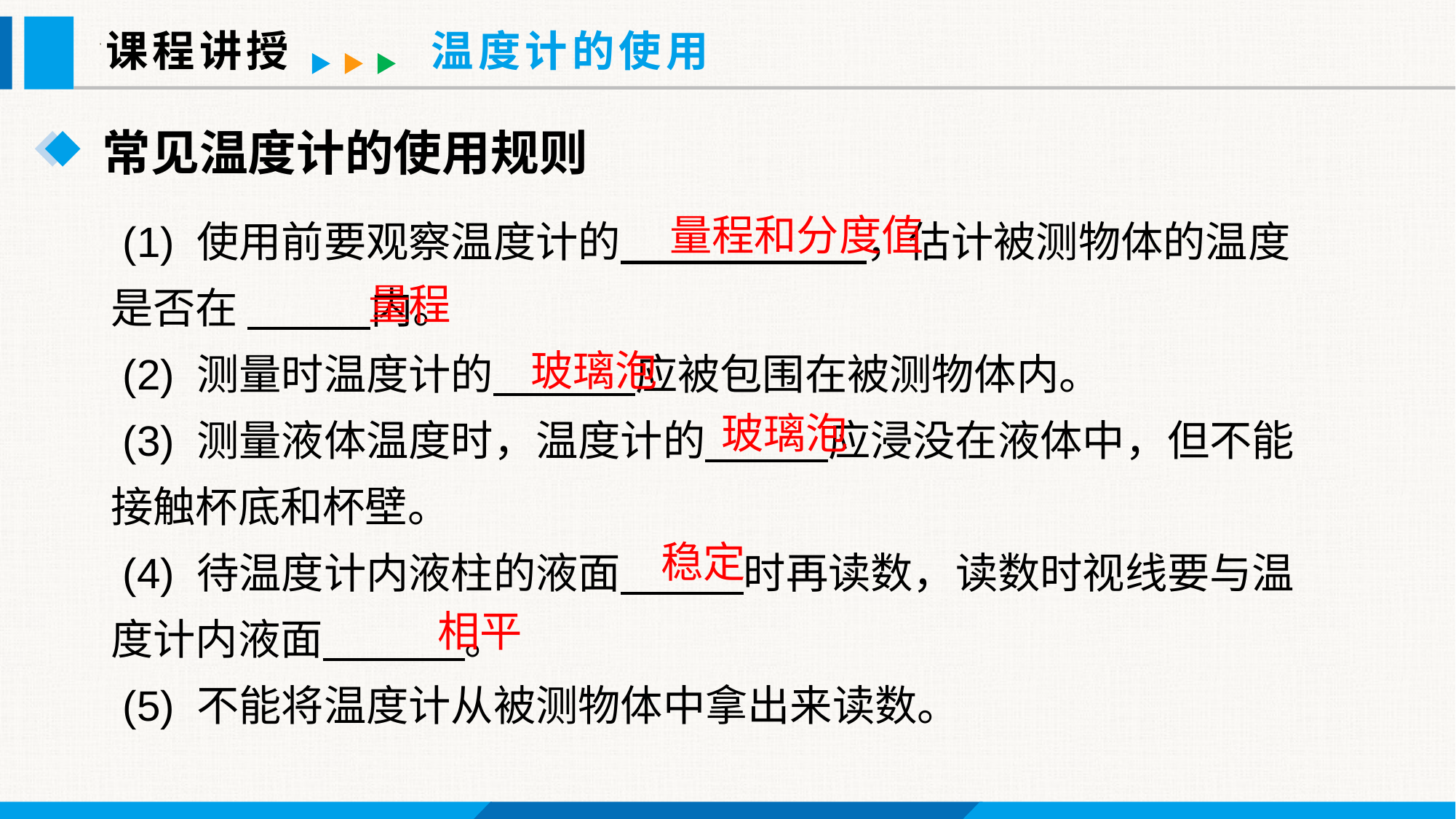

课程讲授
温度计的使用

常见温度计的使用规则

 (1) 使用前要观察温度计的                          ，估计被测物体的温度是否在              内。
 (2) 测量时温度计的               应被包围在被测物体内。
 (3) 测量液体温度时，温度计的             应浸没在液体中，但不能接触杯底和杯壁。
 (4) 待温度计内液柱的液面             时再读数，读数时视线要与温度计内液面               。
 (5) 不能将温度计从被测物体中拿出来读数。
量程和分度值
量程
玻璃泡
玻璃泡
稳定
相平